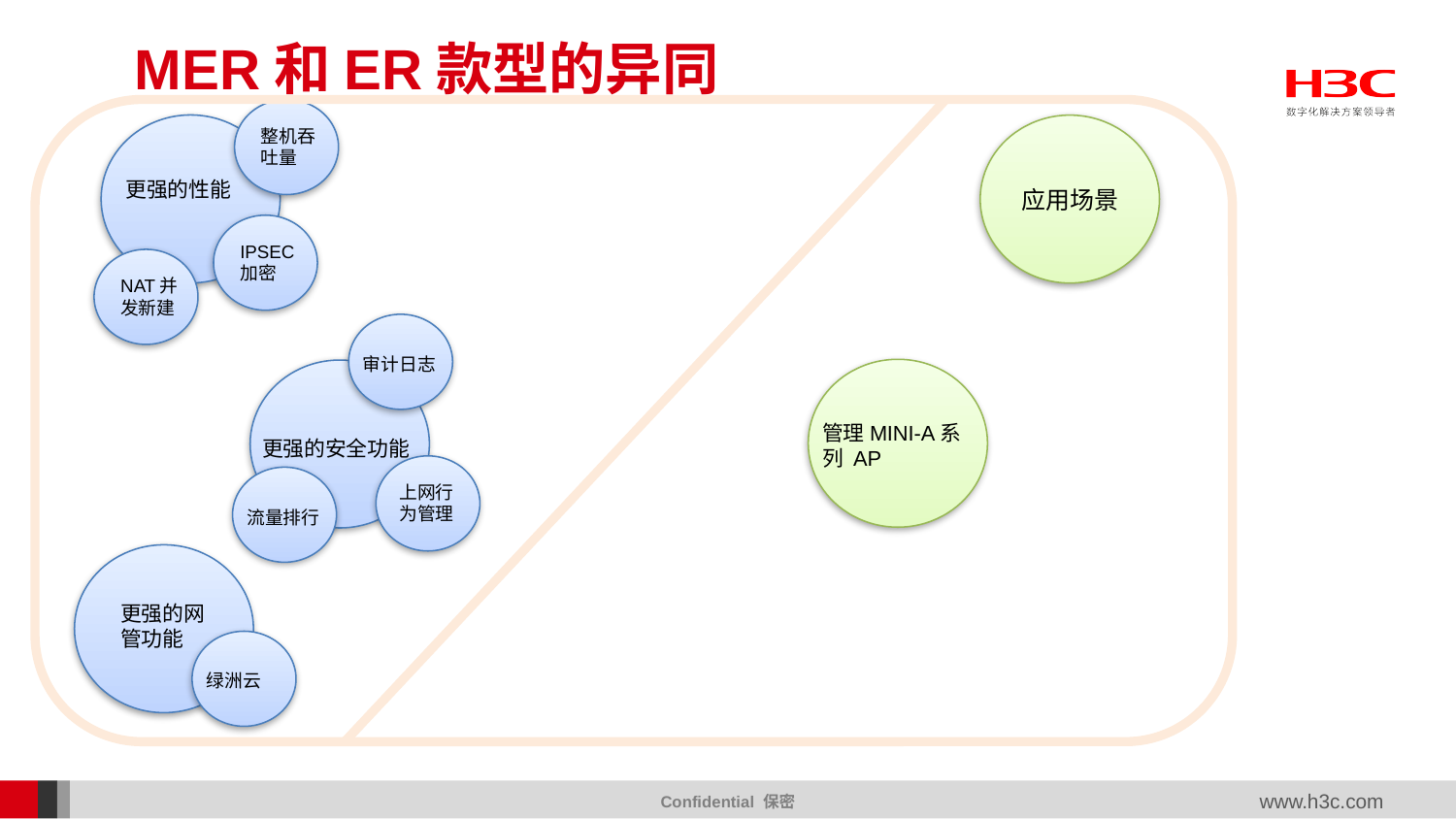

# MER和ER款型的异同

更强的性能

管理MINI-A系列 AP

整机吞吐量
应用场景

IPSEC加密

NAT并发新建

审计日志

更强的安全功能

上网行为管理
流量排行
更强的网管功能

绿洲云